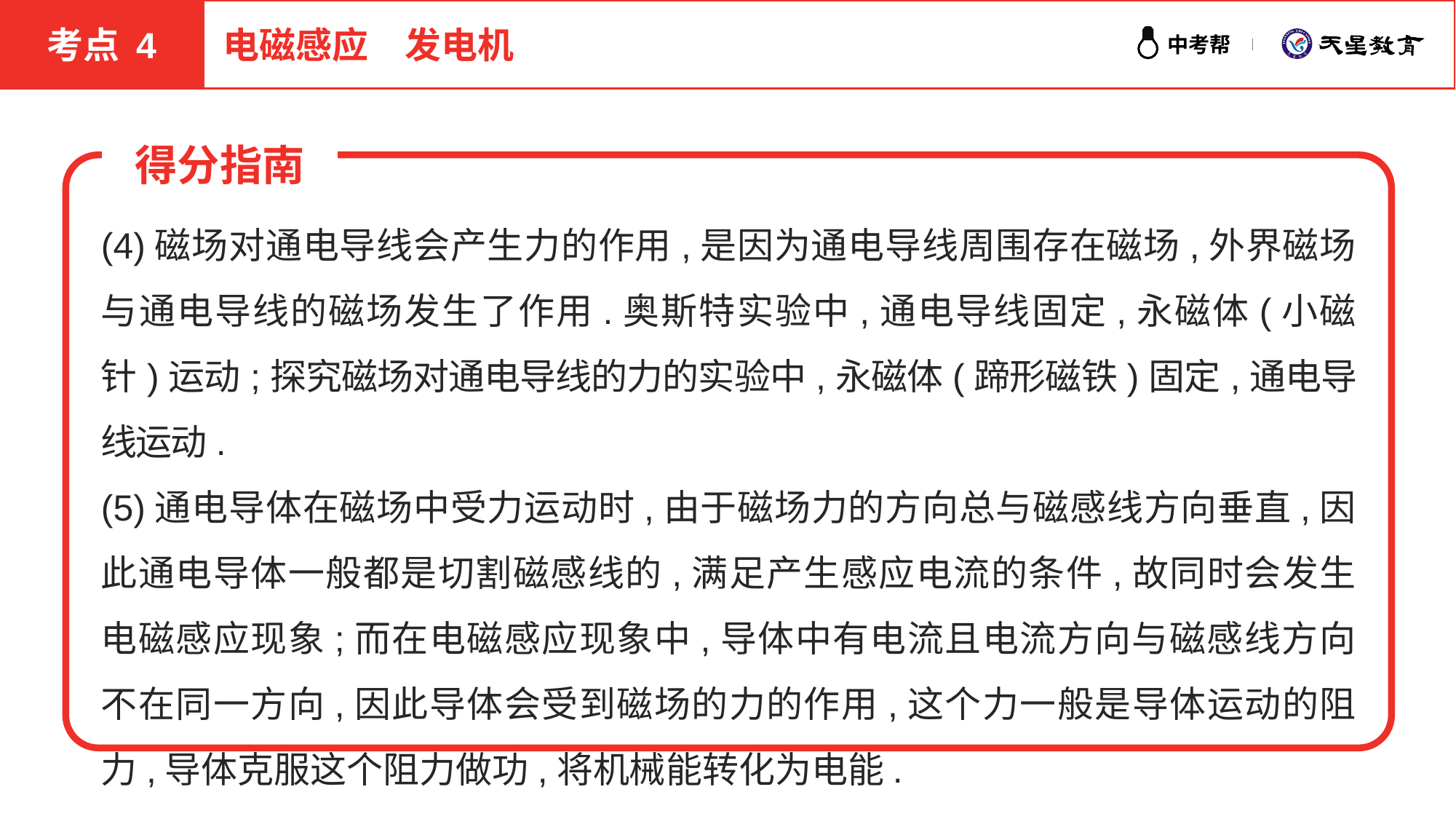

考点 4
电磁感应　发电机
得分指南

(4)磁场对通电导线会产生力的作用,是因为通电导线周围存在磁场,外界磁场与通电导线的磁场发生了作用.奥斯特实验中,通电导线固定,永磁体(小磁针)运动;探究磁场对通电导线的力的实验中,永磁体(蹄形磁铁)固定,通电导线运动.
(5)通电导体在磁场中受力运动时,由于磁场力的方向总与磁感线方向垂直,因此通电导体一般都是切割磁感线的,满足产生感应电流的条件,故同时会发生电磁感应现象;而在电磁感应现象中,导体中有电流且电流方向与磁感线方向不在同一方向,因此导体会受到磁场的力的作用,这个力一般是导体运动的阻力,导体克服这个阻力做功,将机械能转化为电能.